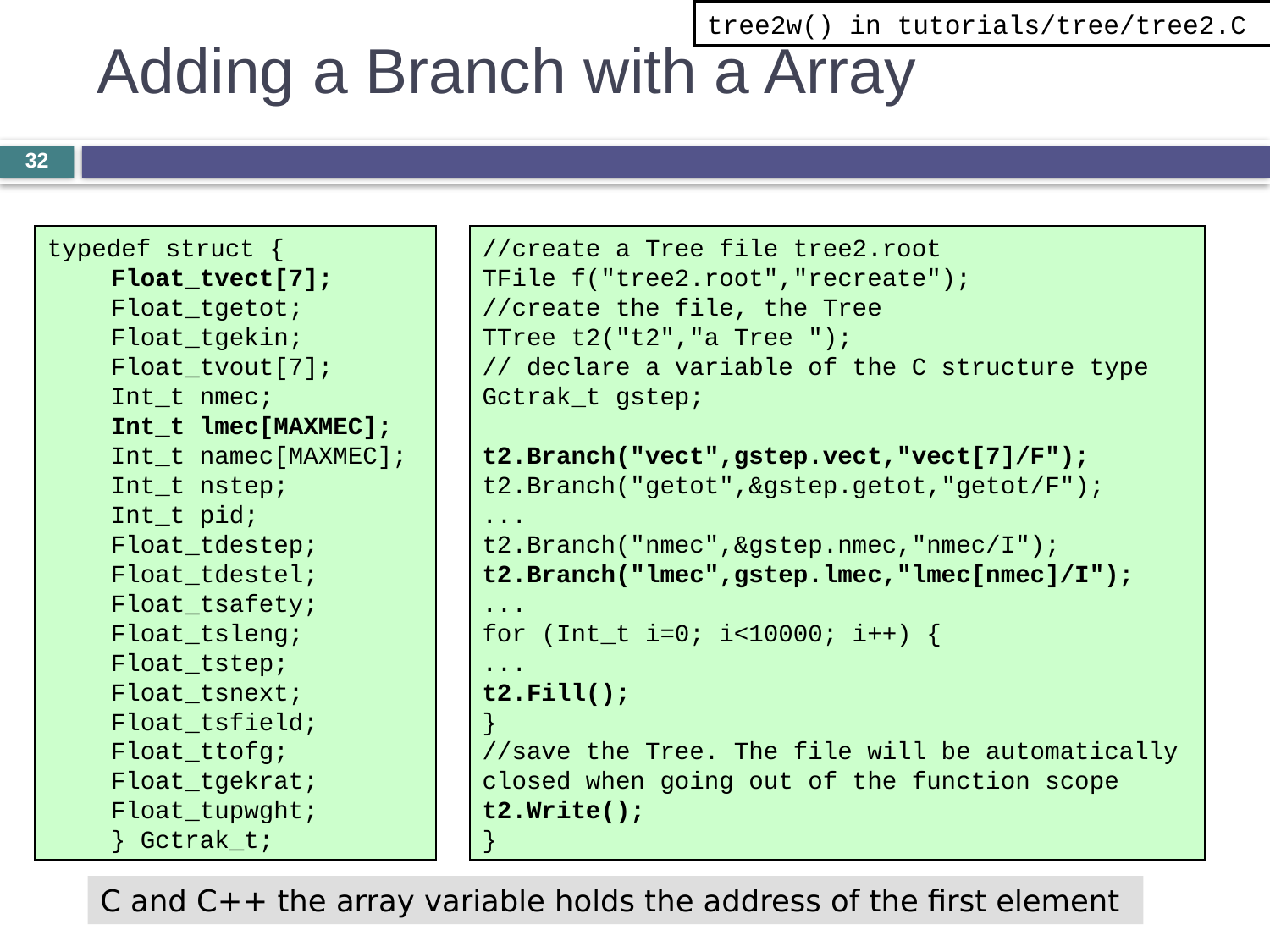

Adding a Branch with a Array
tree2w() in tutorials/tree/tree2.C
typedef struct {
Float_tvect[7];
Float_tgetot;
Float_tgekin;
Float_tvout[7];
Int_t nmec;
Int_t lmec[MAXMEC];
Int_t namec[MAXMEC];
Int_t nstep;
Int_t pid;
Float_tdestep;
Float_tdestel;
Float_tsafety;
Float_tsleng;
Float_tstep;
Float_tsnext;
Float_tsfield;
Float_ttofg;
Float_tgekrat;
Float_tupwght;
} Gctrak_t;
//create a Tree file tree2.root
TFile f("tree2.root","recreate");
//create the file, the Tree
TTree t2("t2","a Tree ");
// declare a variable of the C structure type
Gctrak_t gstep;

t2.Branch("vect",gstep.vect,"vect[7]/F");
t2.Branch("getot",&gstep.getot,"getot/F");
...
t2.Branch("nmec",&gstep.nmec,"nmec/I");
t2.Branch("lmec",gstep.lmec,"lmec[nmec]/I");
...
for (Int_t i=0; i<10000; i++) {
...
t2.Fill();
}
//save the Tree. The file will be automatically closed when going out of the function scope
t2.Write();
}
C and C++ the array variable holds the address of the first element
国科大科创培训2020
32